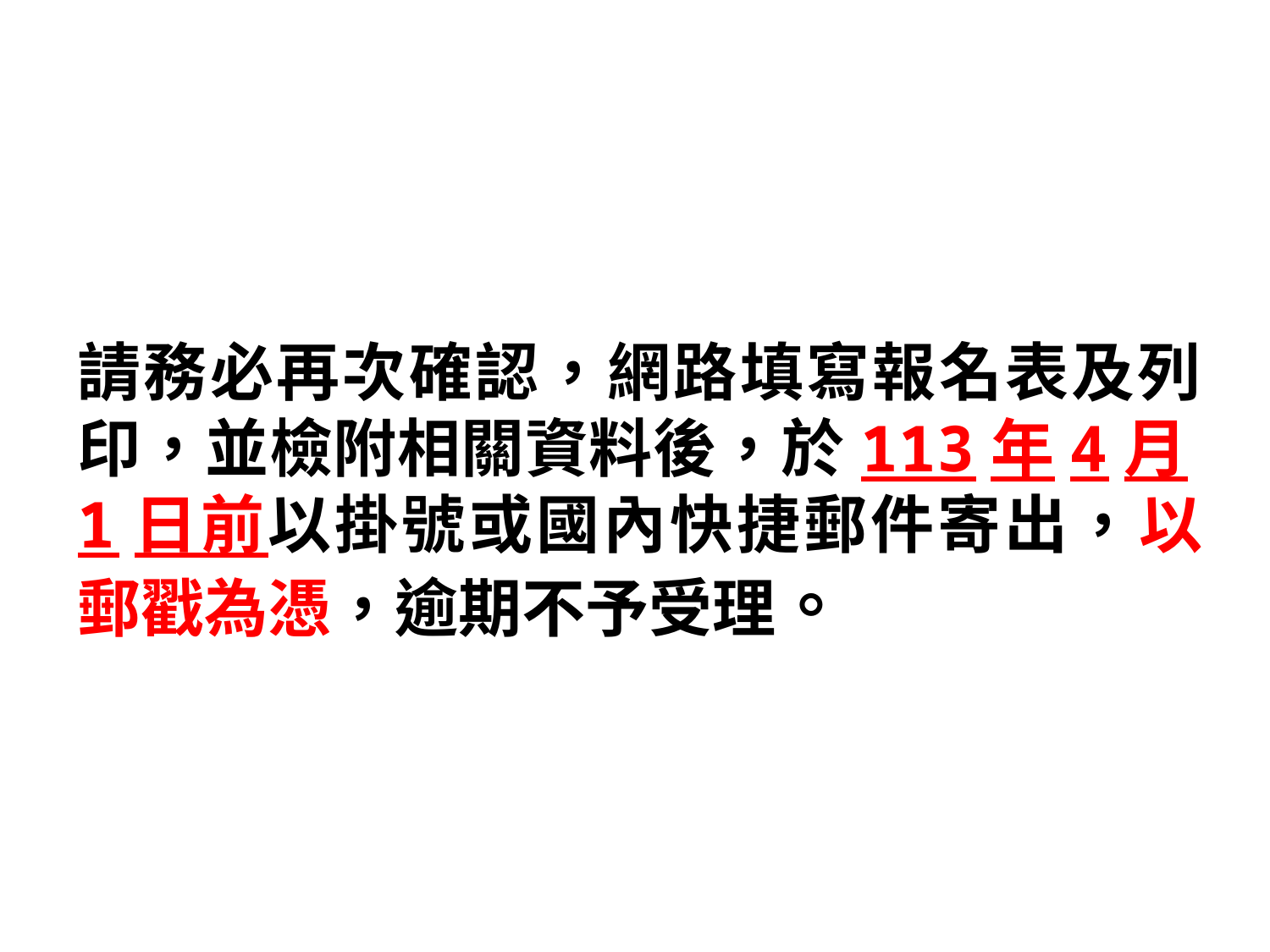

請務必再次確認，網路填寫報名表及列印，並檢附相關資料後，於113年4月1日前以掛號或國內快捷郵件寄出，以郵戳為憑，逾期不予受理。